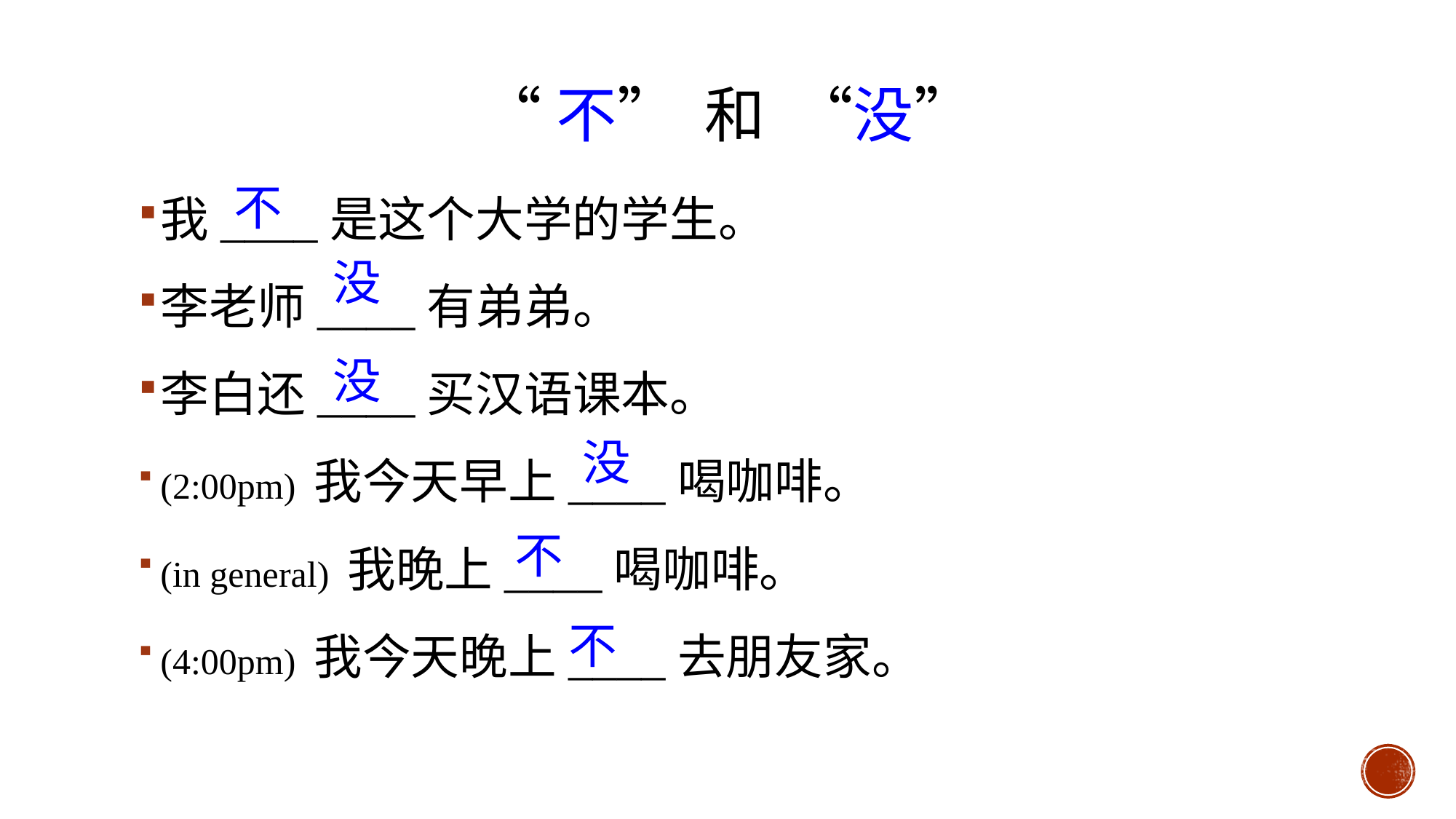

# “不”  和  “没”
我____是这个大学的学生。
李老师____有弟弟。
李白还____买汉语课本。
(2:00pm) 我今天早上____喝咖啡。
(in general) 我晚上____喝咖啡。
(4:00pm) 我今天晚上____去朋友家。

不
没
没
没
不
不